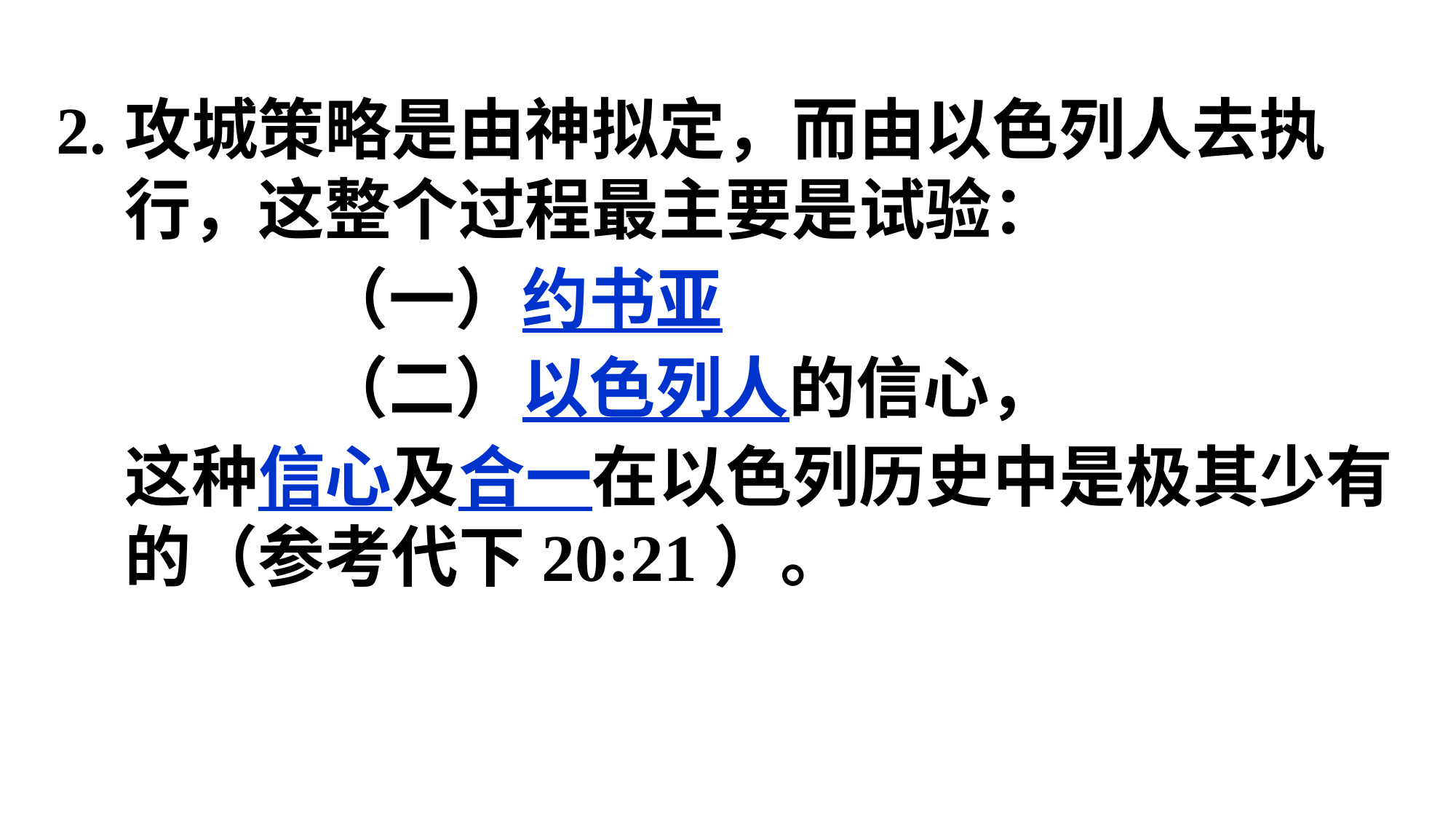

2.	攻城策略是由神拟定，而由以色列人去执行，这整个过程最主要是试验：
（一）约书亚
（二）以色列人的信心，
	这种信心及合一在以色列历史中是极其少有的（参考代下20:21）。